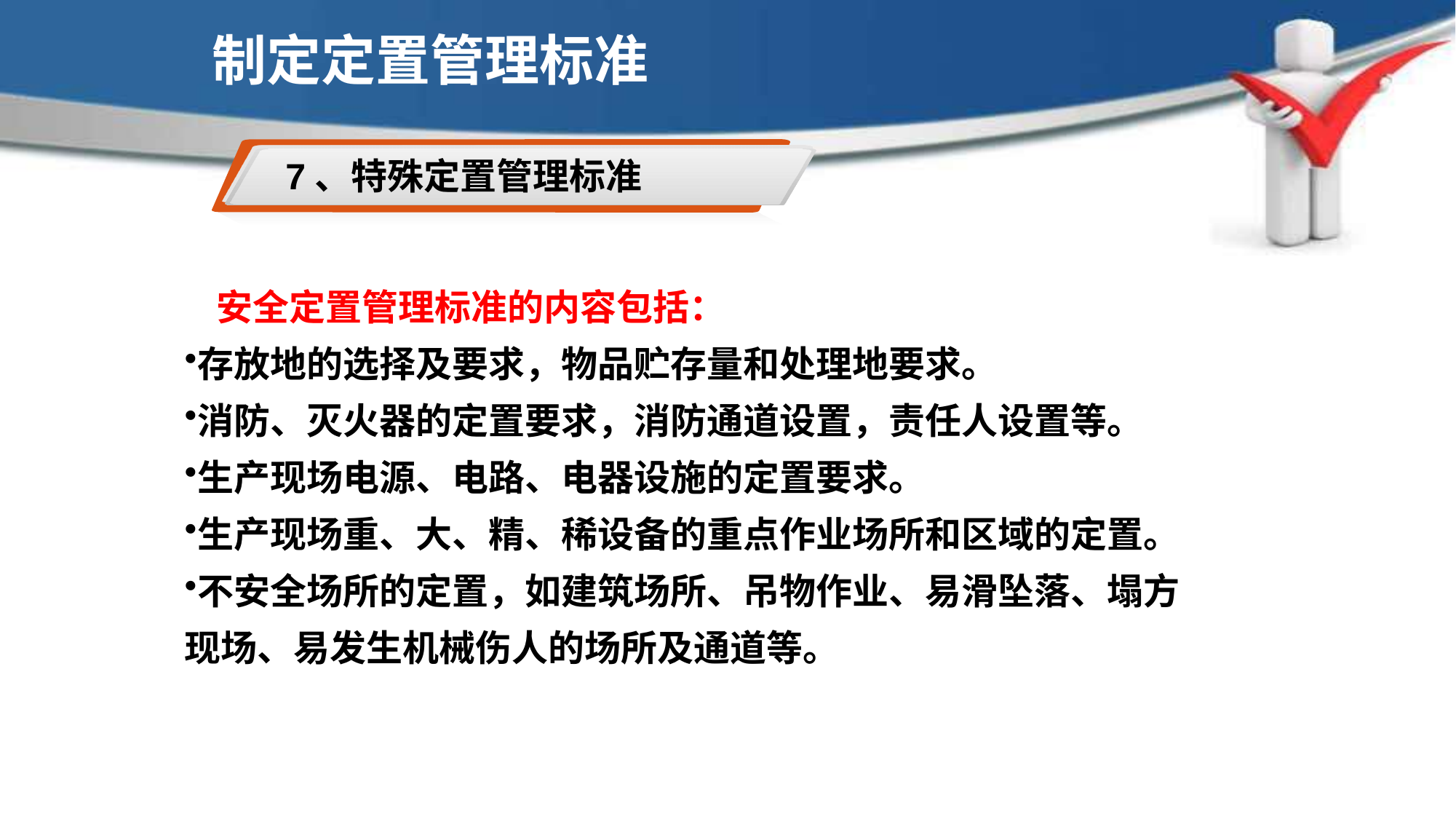

制定定置管理标准

7、特殊定置管理标准

安全定置管理标准的内容包括：
存放地的选择及要求，物品贮存量和处理地要求。
消防、灭火器的定置要求，消防通道设置，责任人设置等。
生产现场电源、电路、电器设施的定置要求。
生产现场重、大、精、稀设备的重点作业场所和区域的定置。
不安全场所的定置，如建筑场所、吊物作业、易滑坠落、塌方现场、易发生机械伤人的场所及通道等。
现场6S定置管理